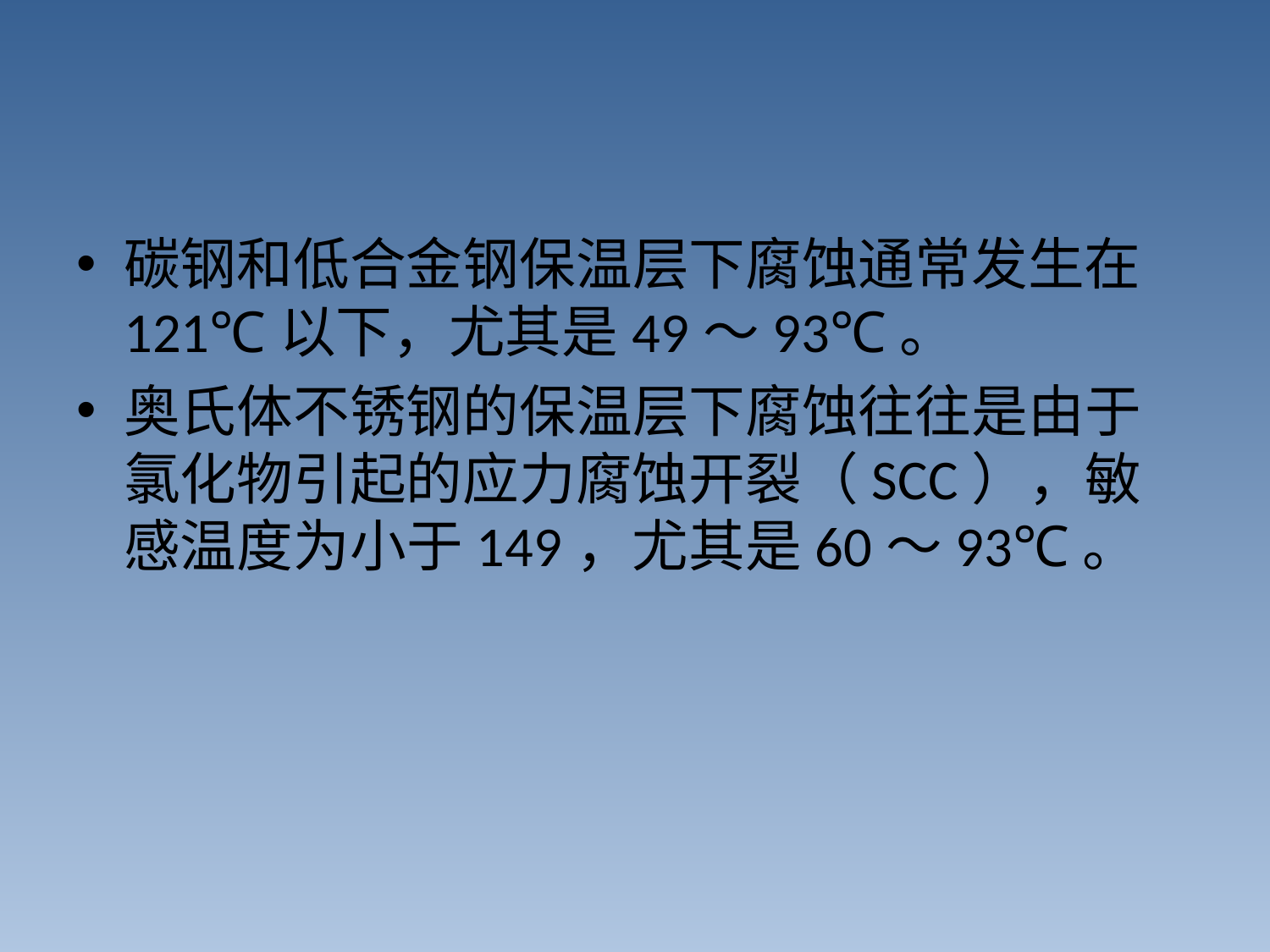

碳钢和低合金钢保温层下腐蚀通常发生在121℃以下，尤其是49～93℃。
奥氏体不锈钢的保温层下腐蚀往往是由于氯化物引起的应力腐蚀开裂（SCC），敏感温度为小于149，尤其是60～93℃。